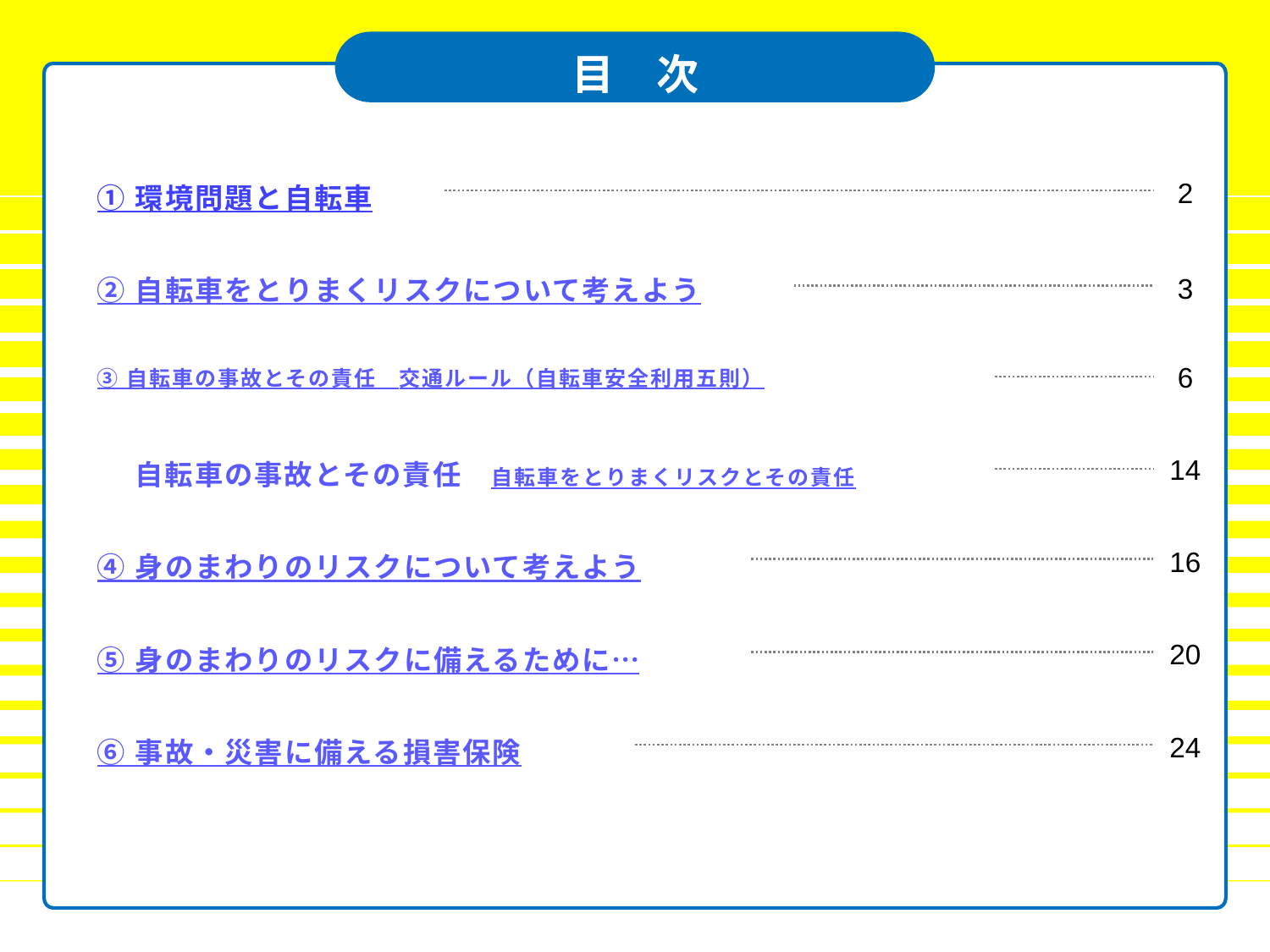

目　次

2
① 環境問題と自転車
3
② 自転車をとりまくリスクについて考えよう
6
③ 自転車の事故とその責任　交通ルール（自転車安全利用五則）
14
　 自転車の事故とその責任　自転車をとりまくリスクとその責任
16
④ 身のまわりのリスクについて考えよう
20
⑤ 身のまわりのリスクに備えるために…
24
⑥ 事故・災害に備える損害保険